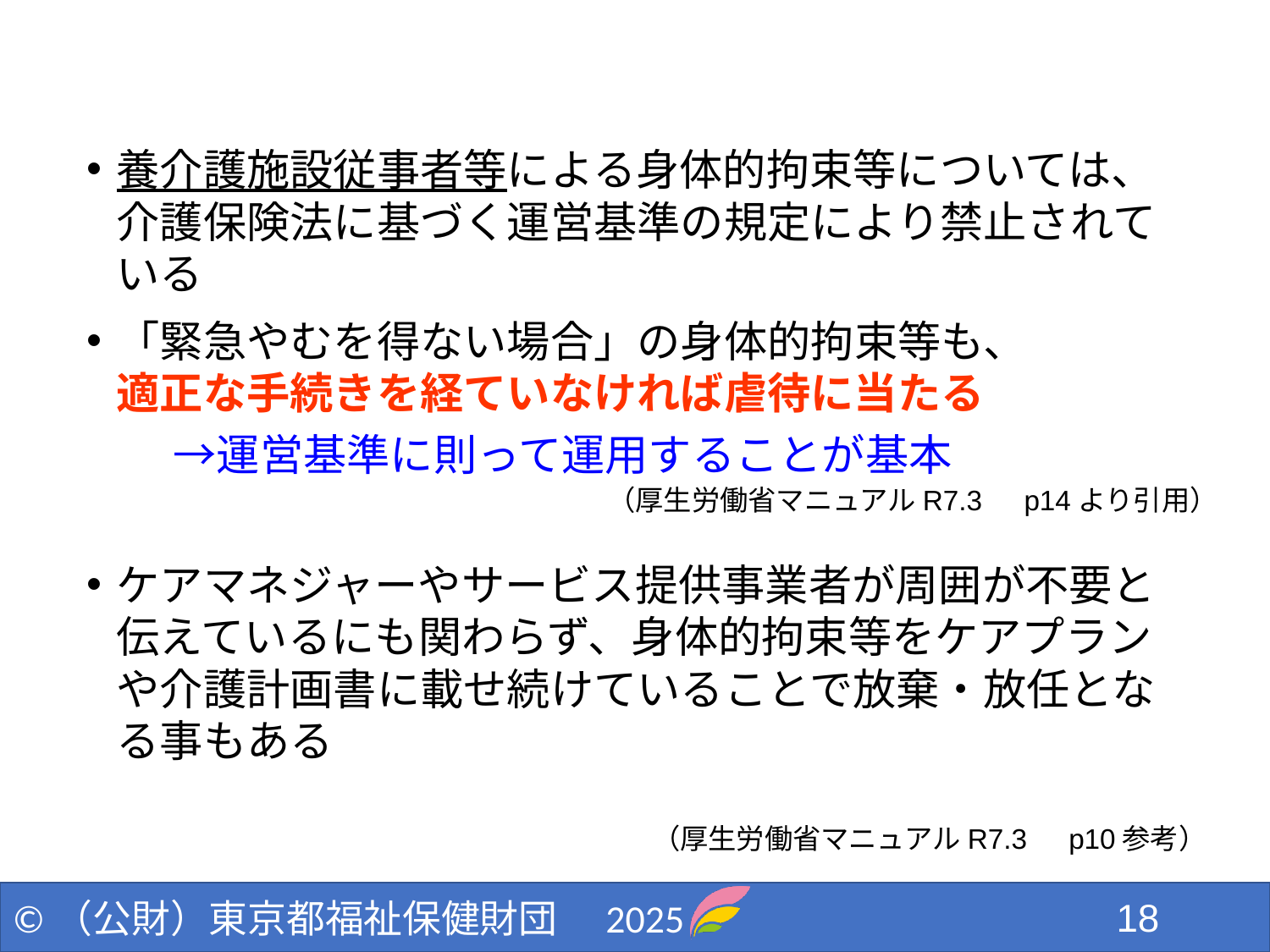

養介護施設従事者等による身体的拘束等については、介護保険法に基づく運営基準の規定により禁止されている
「緊急やむを得ない場合」の身体的拘束等も、　　適正な手続きを経ていなければ虐待に当たる
　　→運営基準に則って運用することが基本

ケアマネジャーやサービス提供事業者が周囲が不要と伝えているにも関わらず、身体的拘束等をケアプランや介護計画書に載せ続けていることで放棄・放任となる事もある

（厚生労働省マニュアルR7.3　p14より引用）
（厚生労働省マニュアルR7.3　p10参考）